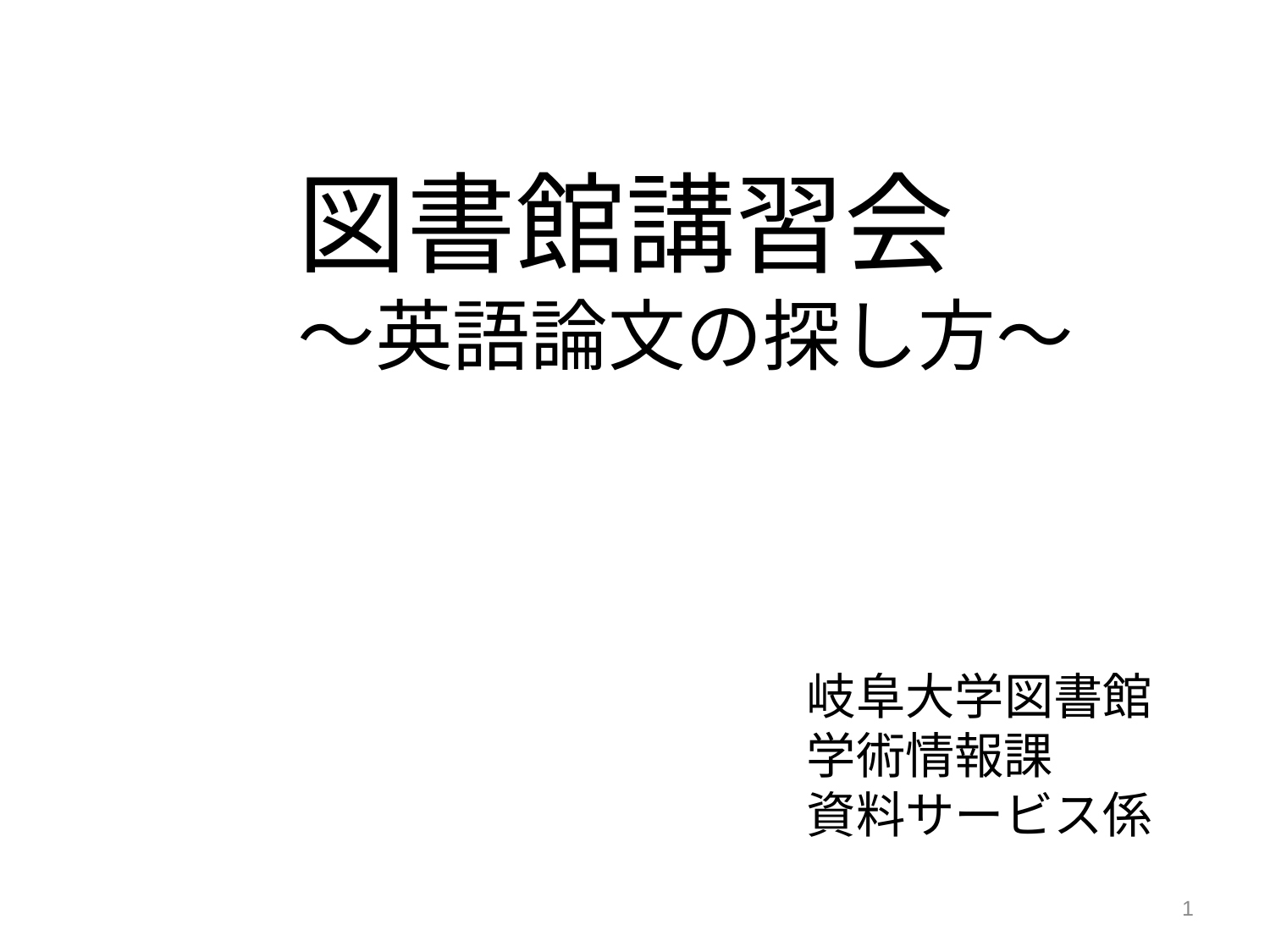

# 図書館講習会 ～英語論文の探し方～
　　岐阜大学図書館
学術情報課
　　資料サービス係
1